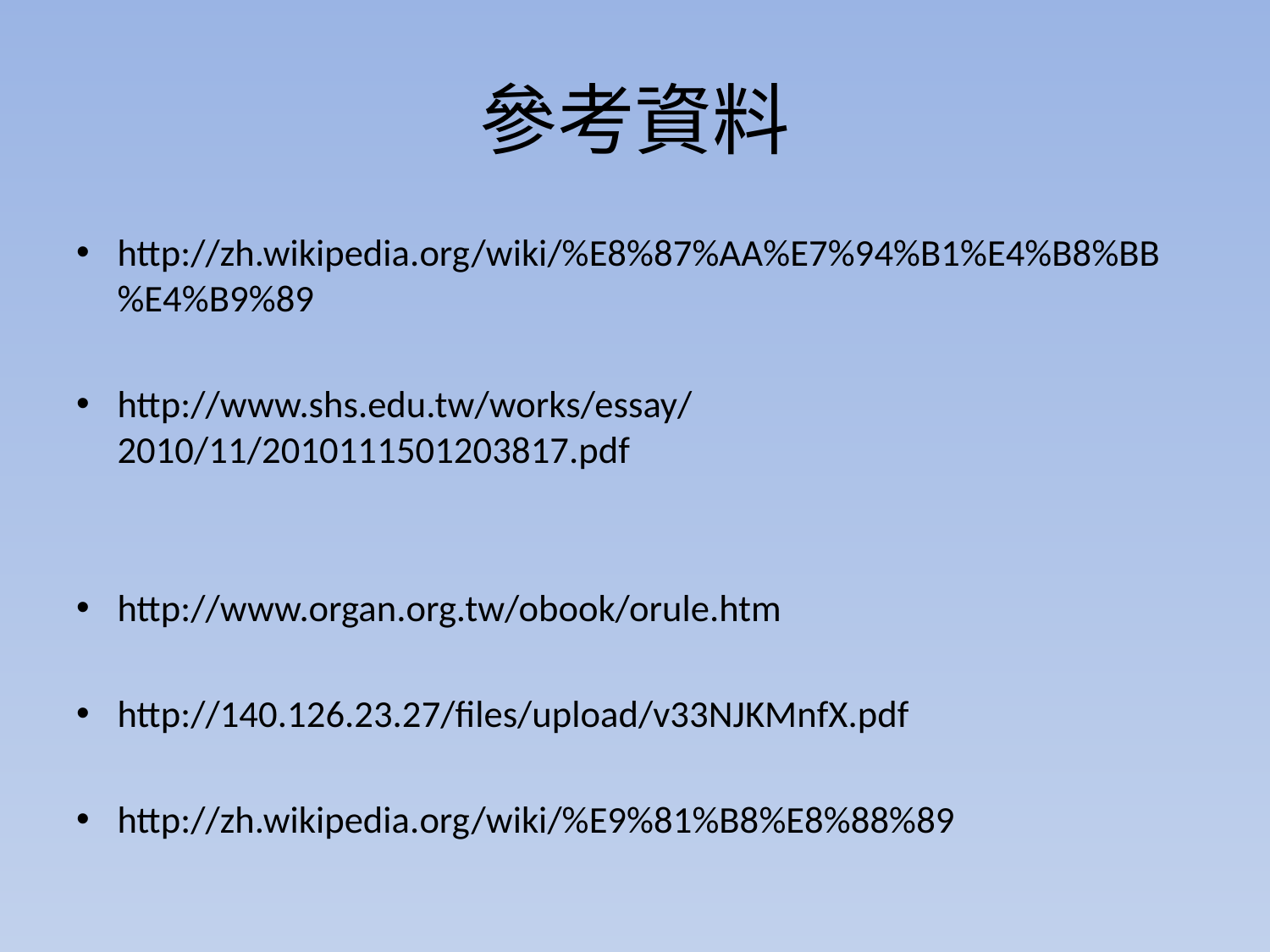

# 參考資料
http://zh.wikipedia.org/wiki/%E8%87%AA%E7%94%B1%E4%B8%BB%E4%B9%89

http://www.shs.edu.tw/works/essay/2010/11/2010111501203817.pdf

http://www.organ.org.tw/obook/orule.htm

http://140.126.23.27/files/upload/v33NJKMnfX.pdf

http://zh.wikipedia.org/wiki/%E9%81%B8%E8%88%89